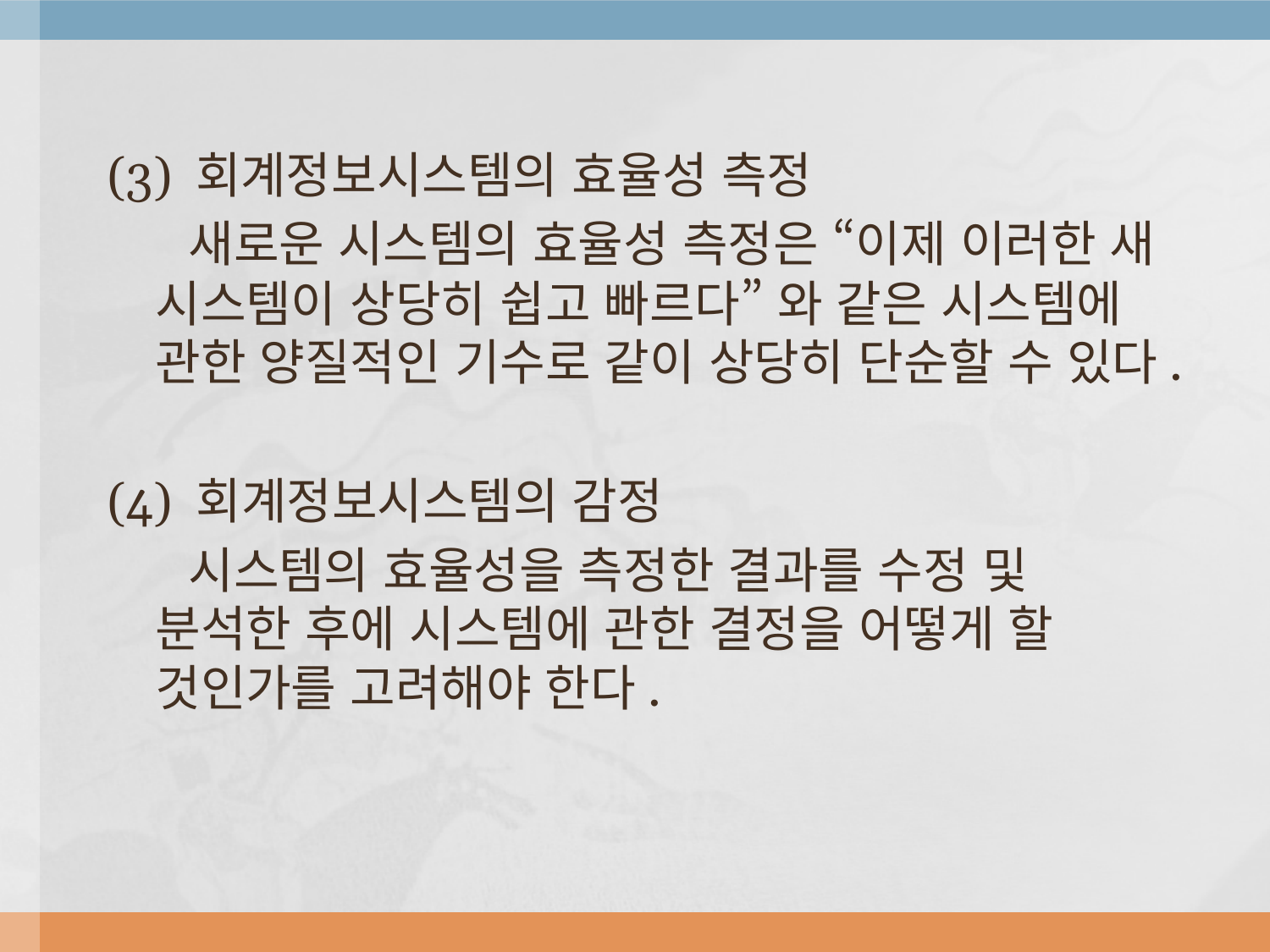

(3) 회계정보시스템의 효율성 측정
     새로운 시스템의 효율성 측정은 “이제 이러한 새 시스템이 상당히 쉽고 빠르다” 와 같은 시스템에 관한 양질적인 기수로 같이 상당히 단순할 수 있다.

(4) 회계정보시스템의 감정
     시스템의 효율성을 측정한 결과를 수정 및 분석한 후에 시스템에 관한 결정을 어떻게 할 것인가를 고려해야 한다.